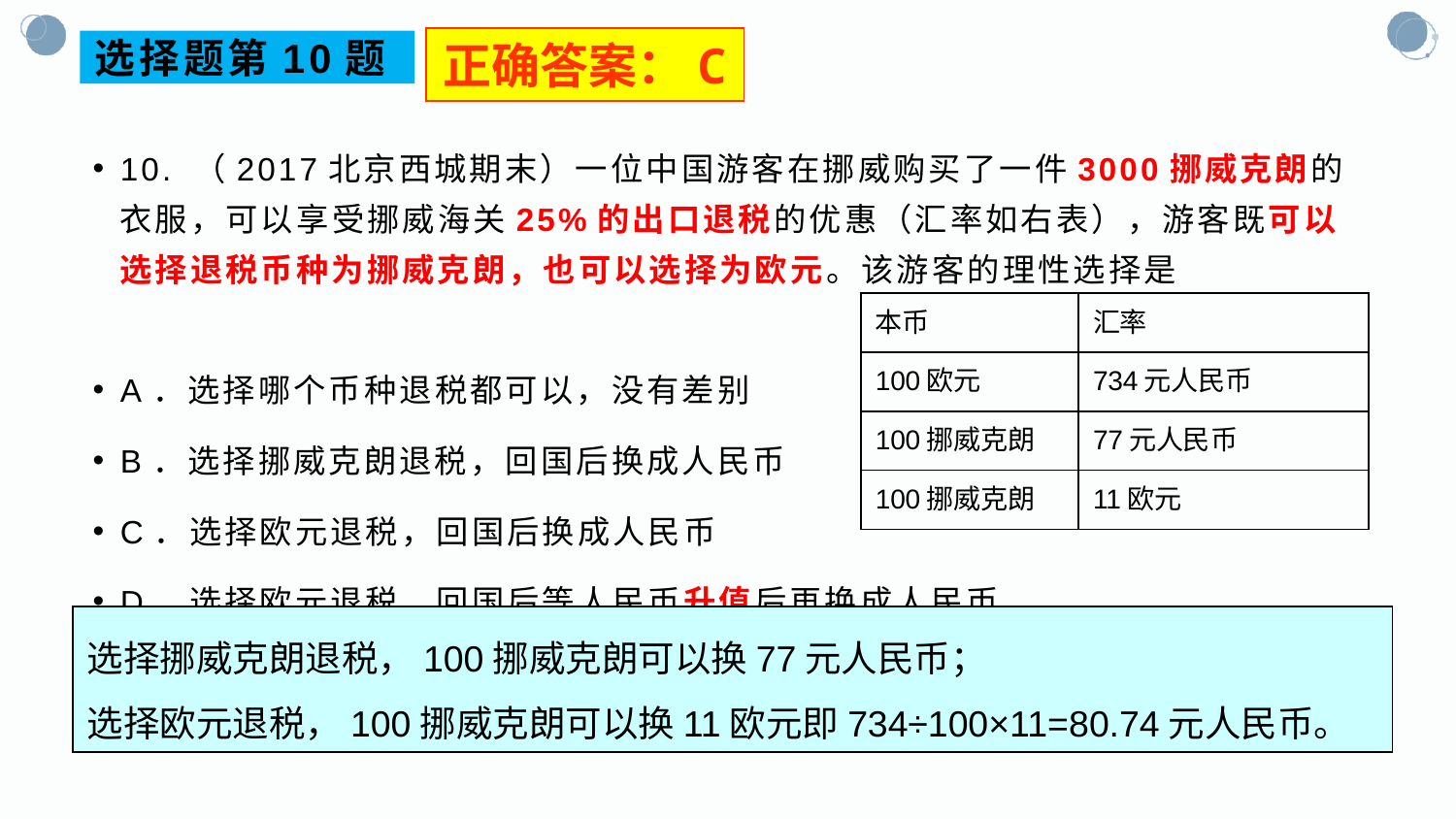

正确答案：C
# 选择题第10题
10. （2017北京西城期末）一位中国游客在挪威购买了一件3000挪威克朗的衣服，可以享受挪威海关25%的出口退税的优惠（汇率如右表），游客既可以选择退税币种为挪威克朗，也可以选择为欧元。该游客的理性选择是
A．选择哪个币种退税都可以，没有差别
B．选择挪威克朗退税，回国后换成人民币
C．选择欧元退税，回国后换成人民币
D．选择欧元退税，回国后等人民币升值后再换成人民币

| 本币 | 汇率 |
| --- | --- |
| 100欧元 | 734元人民币 |
| 100挪威克朗 | 77元人民币 |
| 100挪威克朗 | 11欧元 |
选择挪威克朗退税，100挪威克朗可以换77元人民币；
选择欧元退税，100挪威克朗可以换11欧元即734÷100×11=80.74元人民币。